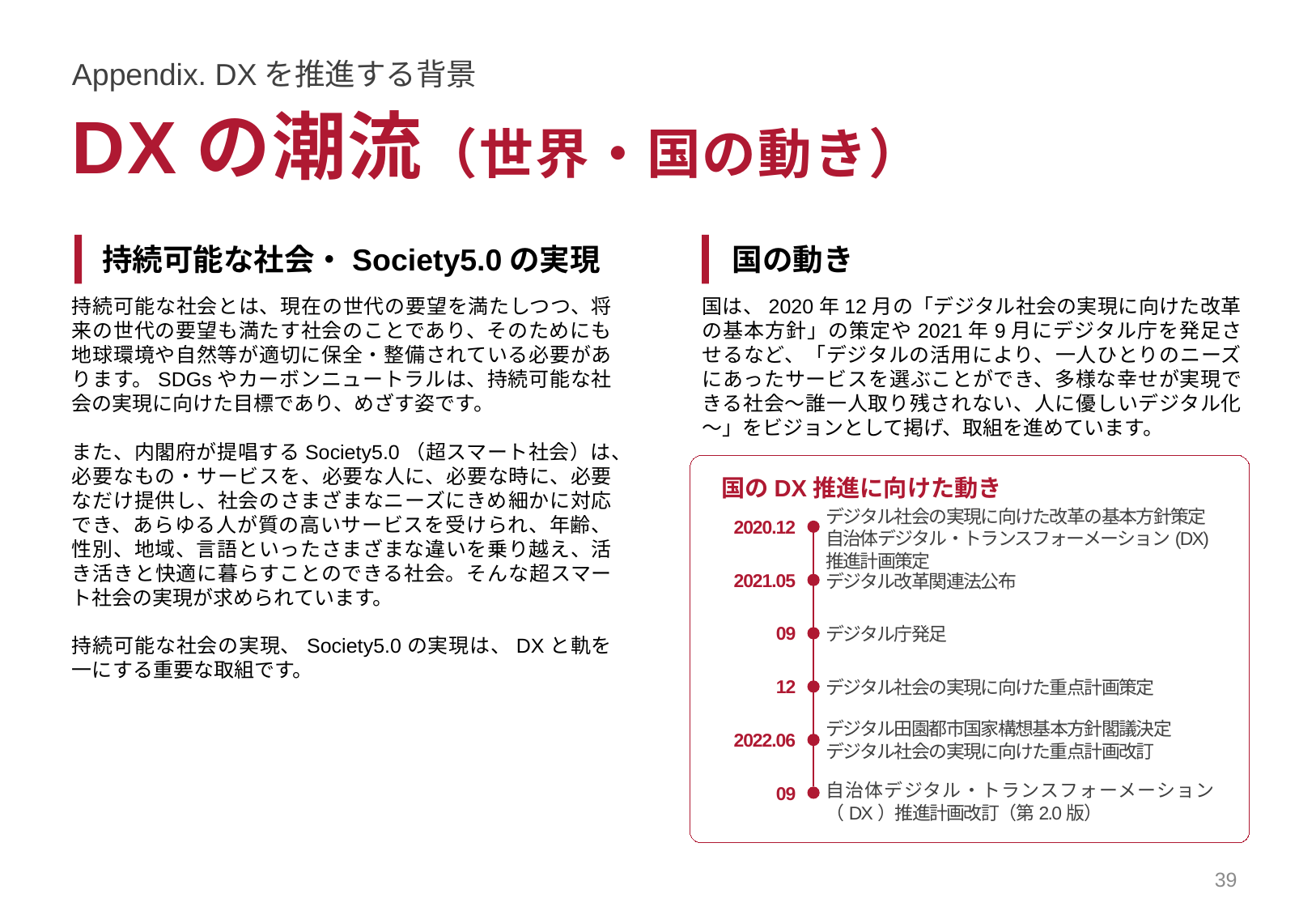

Appendix. DXを推進する背景
# DXの潮流（世界・国の動き）

持続可能な社会・Society5.0の実現

国の動き
持続可能な社会とは、現在の世代の要望を満たしつつ、将来の世代の要望も満たす社会のことであり、そのためにも地球環境や自然等が適切に保全・整備されている必要があります。SDGsやカーボンニュートラルは、持続可能な社会の実現に向けた目標であり、めざす姿です。

また、内閣府が提唱するSociety5.0（超スマート社会）は、必要なもの・サービスを、必要な人に、必要な時に、必要なだけ提供し、社会のさまざまなニーズにきめ細かに対応でき、あらゆる人が質の高いサービスを受けられ、年齢、性別、地域、言語といったさまざまな違いを乗り越え、活き活きと快適に暮らすことのできる社会。そんな超スマート社会の実現が求められています。

持続可能な社会の実現、Society5.0の実現は、DXと軌を一にする重要な取組です。
国は、2020年12月の「デジタル社会の実現に向けた改革の基本方針」の策定や2021年9月にデジタル庁を発足させるなど、「デジタルの活用により、一人ひとりのニーズにあったサービスを選ぶことができ、多様な幸せが実現できる社会～誰一人取り残されない、人に優しいデジタル化～」をビジョンとして掲げ、取組を進めています。

国のDX推進に向けた動き
デジタル社会の実現に向けた改革の基本方針策定
自治体デジタル・トランスフォーメーション(DX)推進計画策定
2020.12
2021.05
09
12
2022.06
09

デジタル改革関連法公布

デジタル庁発足

デジタル社会の実現に向けた重点計画策定

デジタル田園都市国家構想基本方針閣議決定
デジタル社会の実現に向けた重点計画改訂

自治体デジタル・トランスフォーメーション（DX）推進計画改訂（第2.0版）

39